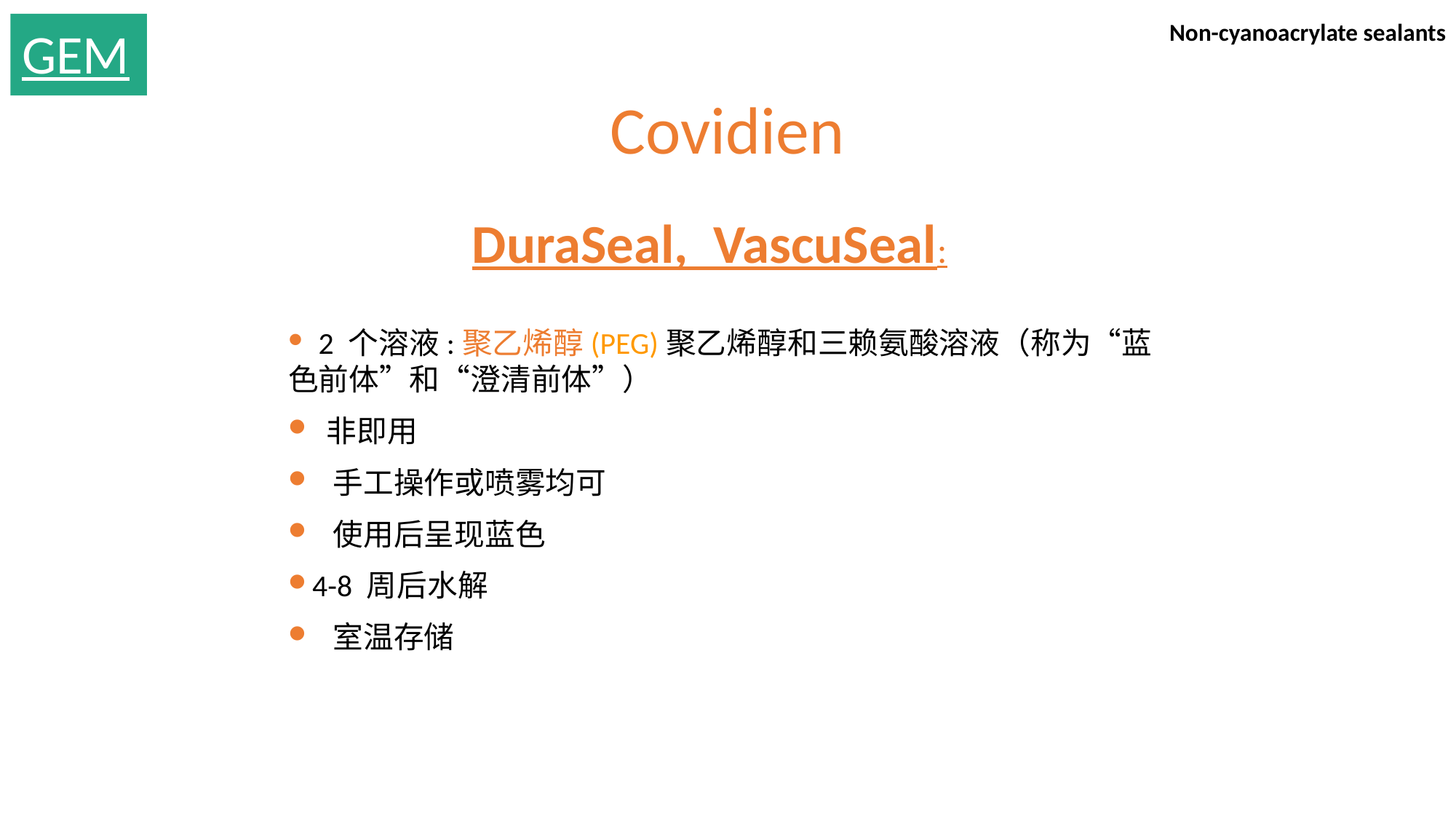

Non-cyanoacrylate sealants

GEM
Covidien
DuraSeal,  VascuSeal:
  2 个溶液:聚乙烯醇(PEG)聚乙烯醇和三赖氨酸溶液（称为“蓝色前体”和“澄清前体”）
 非即用
  手工操作或喷雾均可
  使用后呈现蓝色
4-8 周后水解
  室温存储